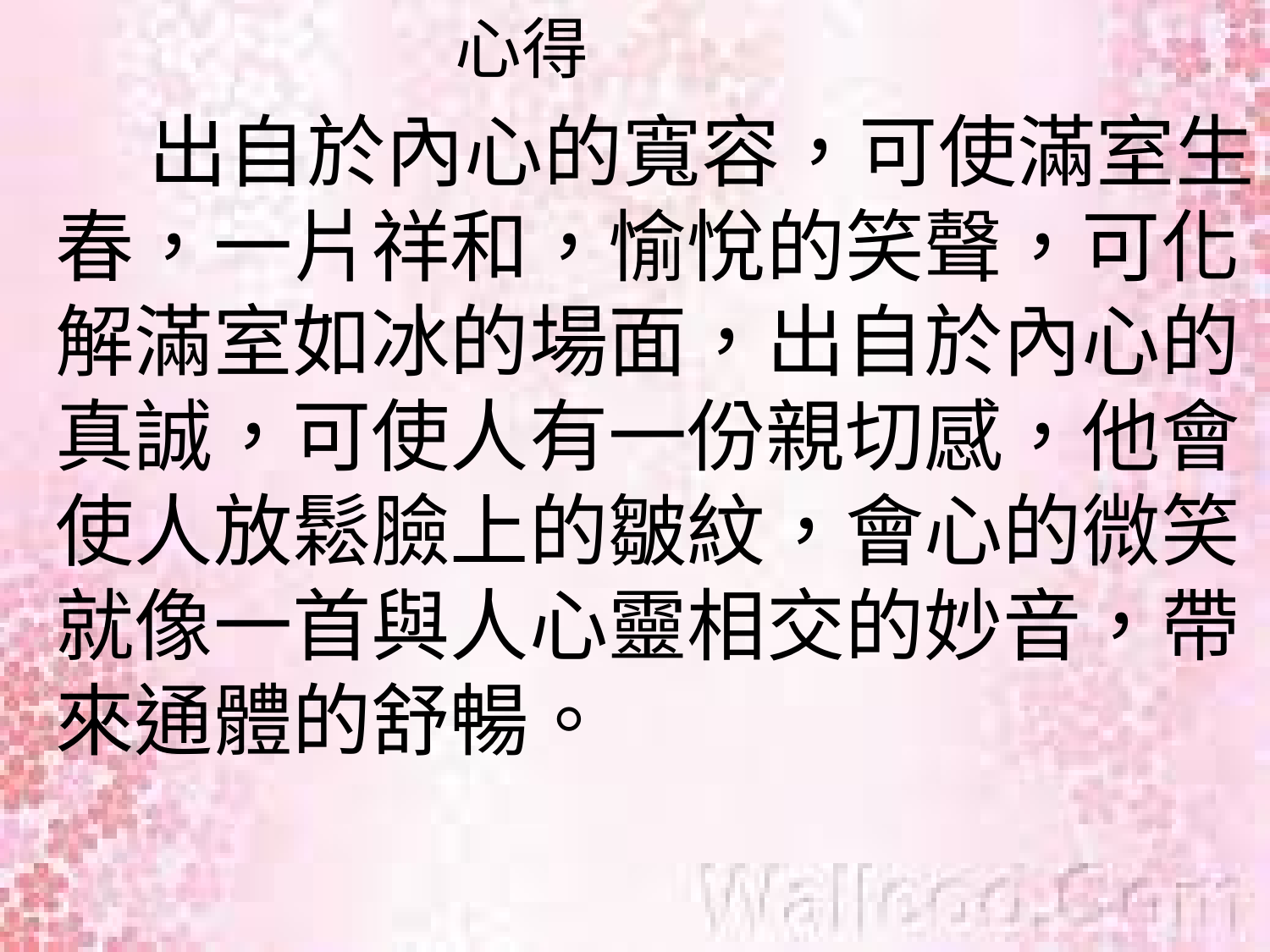

心得
        出自於內心的寬容，可使滿室生春，一片祥和，愉悅的笑聲，可化解滿室如冰的場面，出自於內心的真誠，可使人有一份親切感，他會使人放鬆臉上的皺紋，會心的微笑，就像一首與人心靈相交的妙音，帶來通體的舒暢。